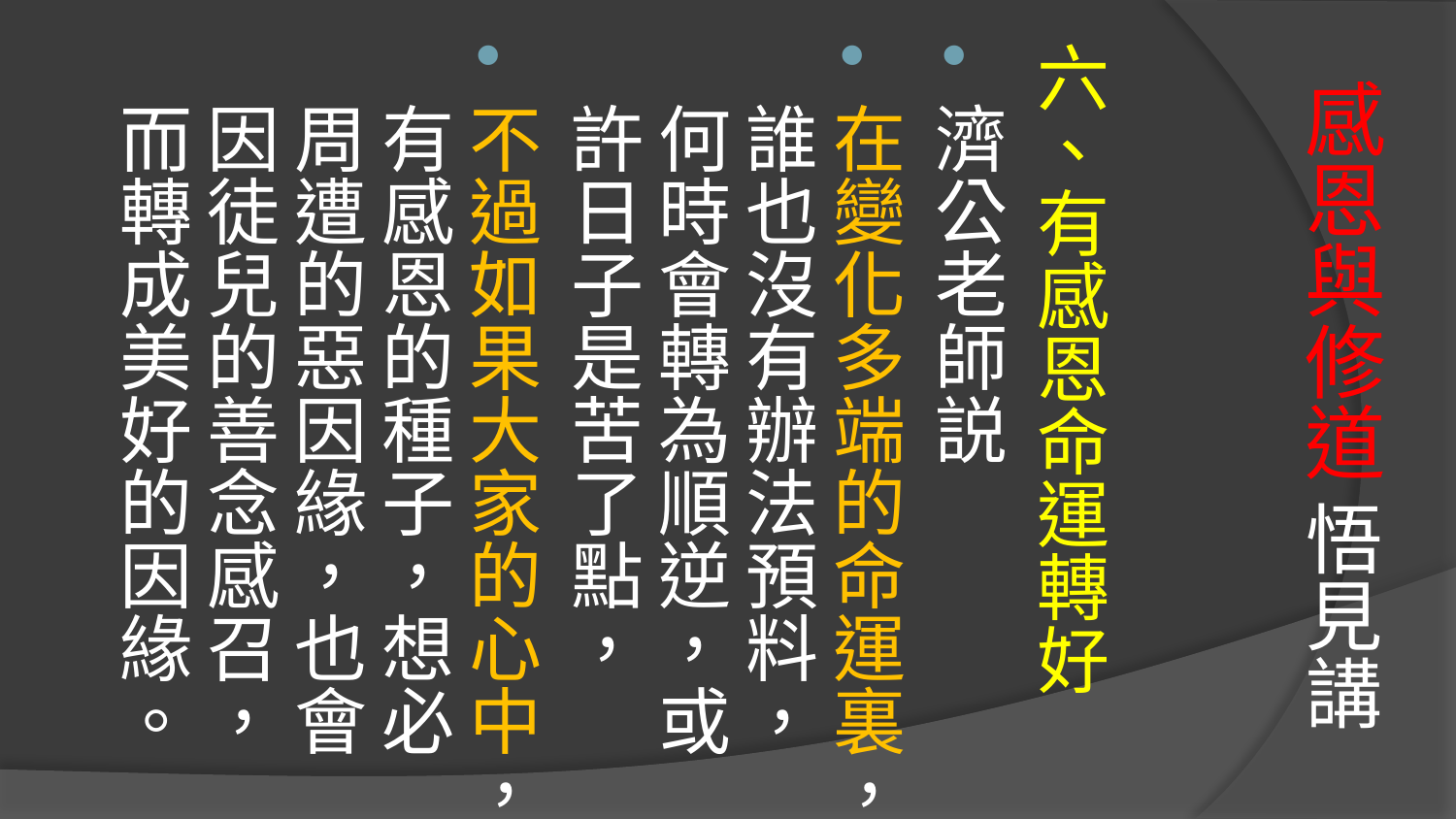

六、有感恩命運轉好
濟公老師説
在變化多端的命運裏，誰也沒有辦法預料，何時會轉為順逆，或許日子是苦了點，
不過如果大家的心中，有感恩的種子，想必周遭的惡因緣，也會因徒兒的善念感召，而轉成美好的因緣。

# 感恩與修道 悟見講